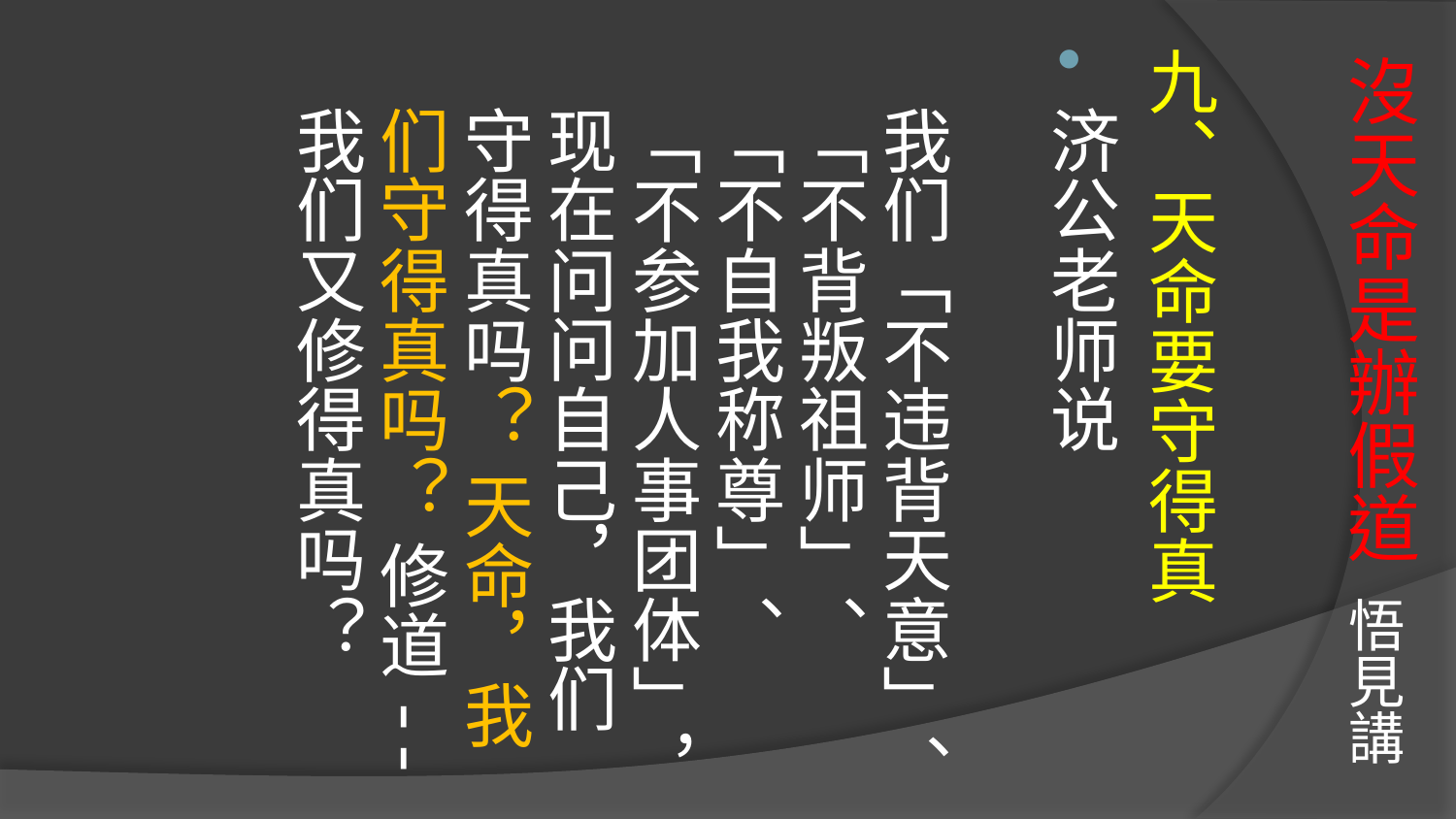

九、天命要守得真
济公老师说
我们「不违背天意」、「不背叛祖师」、「不自我称尊」、「不参加人事团体」，现在问问自己，我们守得真吗？ 天命，我们守得真吗？ 修道--我们又修得真吗？
# 沒天命是辦假道  悟見講